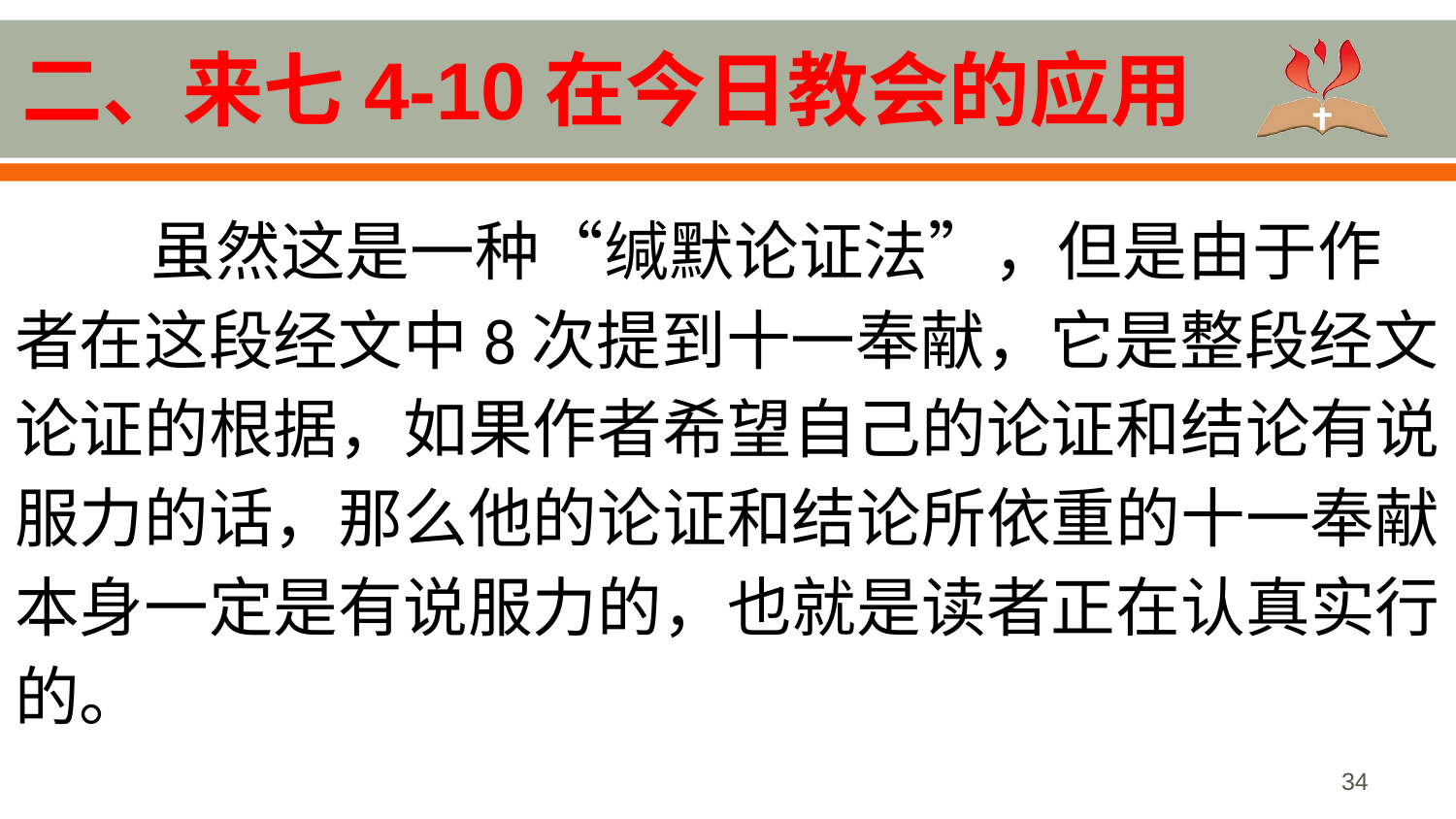

# 二、来七4-10在今日教会的应用
虽然这是一种“缄默论证法”，但是由于作者在这段经文中8次提到十一奉献，它是整段经文论证的根据，如果作者希望自己的论证和结论有说服力的话，那么他的论证和结论所依重的十一奉献本身一定是有说服力的，也就是读者正在认真实行的。

34